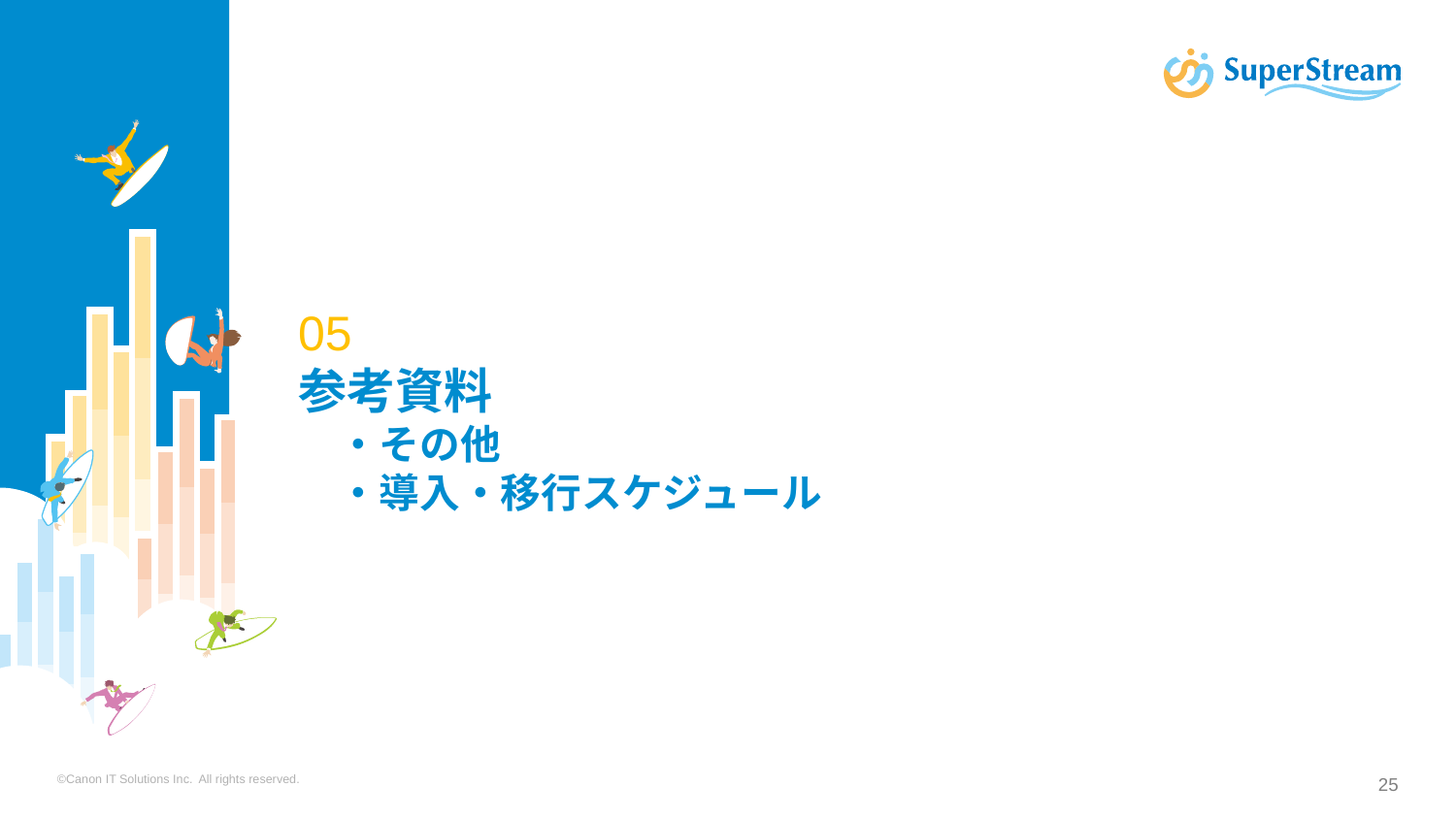

# 05 参考資料 　・その他 　・導入・移行スケジュール
©Canon IT Solutions Inc.  All rights reserved.
25